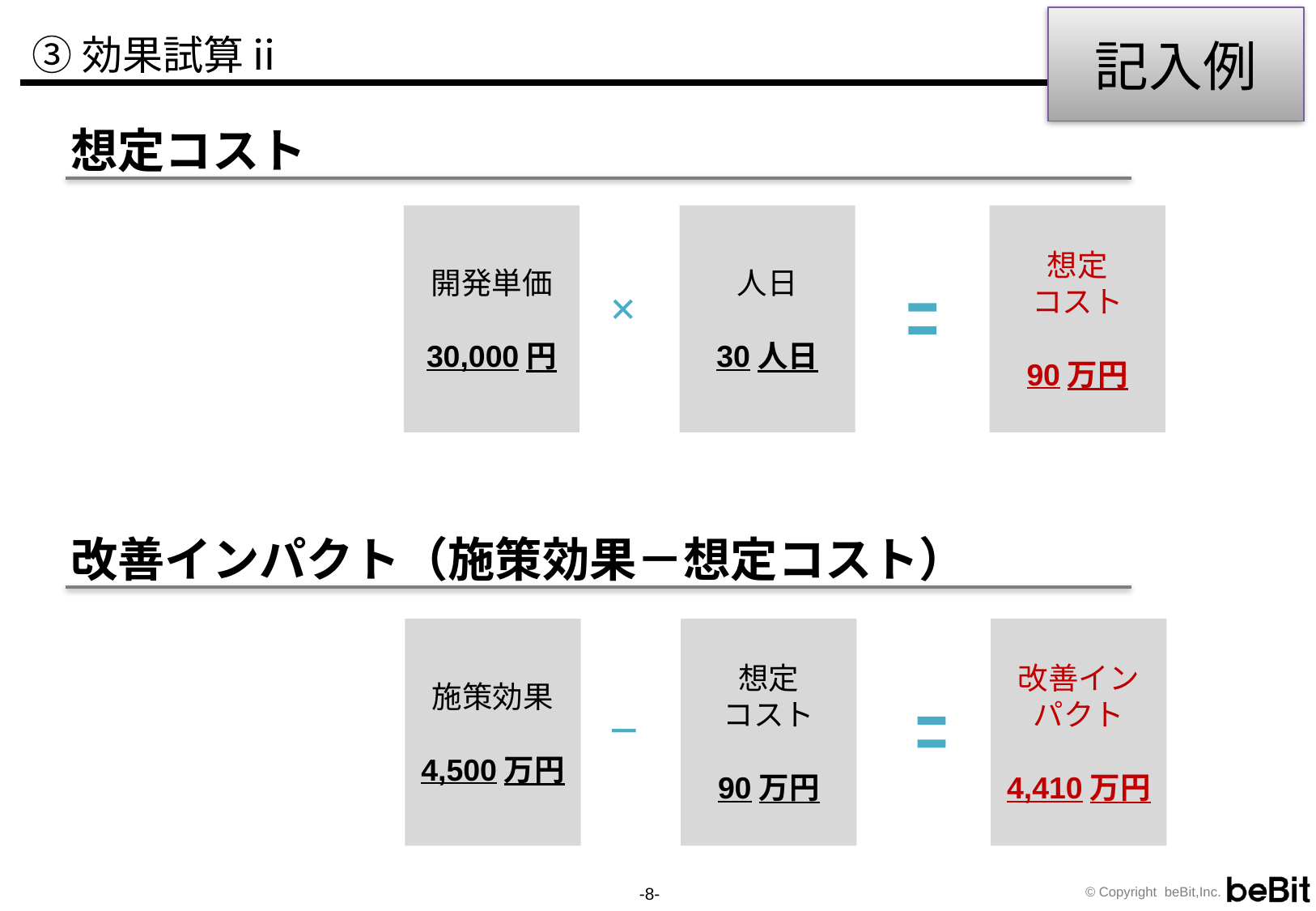

記入例
# ③効果試算ⅱ
想定コスト
開発単価

30,000円
想定
コスト

90万円
人日

30人日
✕

改善インパクト（施策効果－想定コスト）
想定
コスト

90万円
改善インパクト

4,410万円
施策効果

4,500万円

－